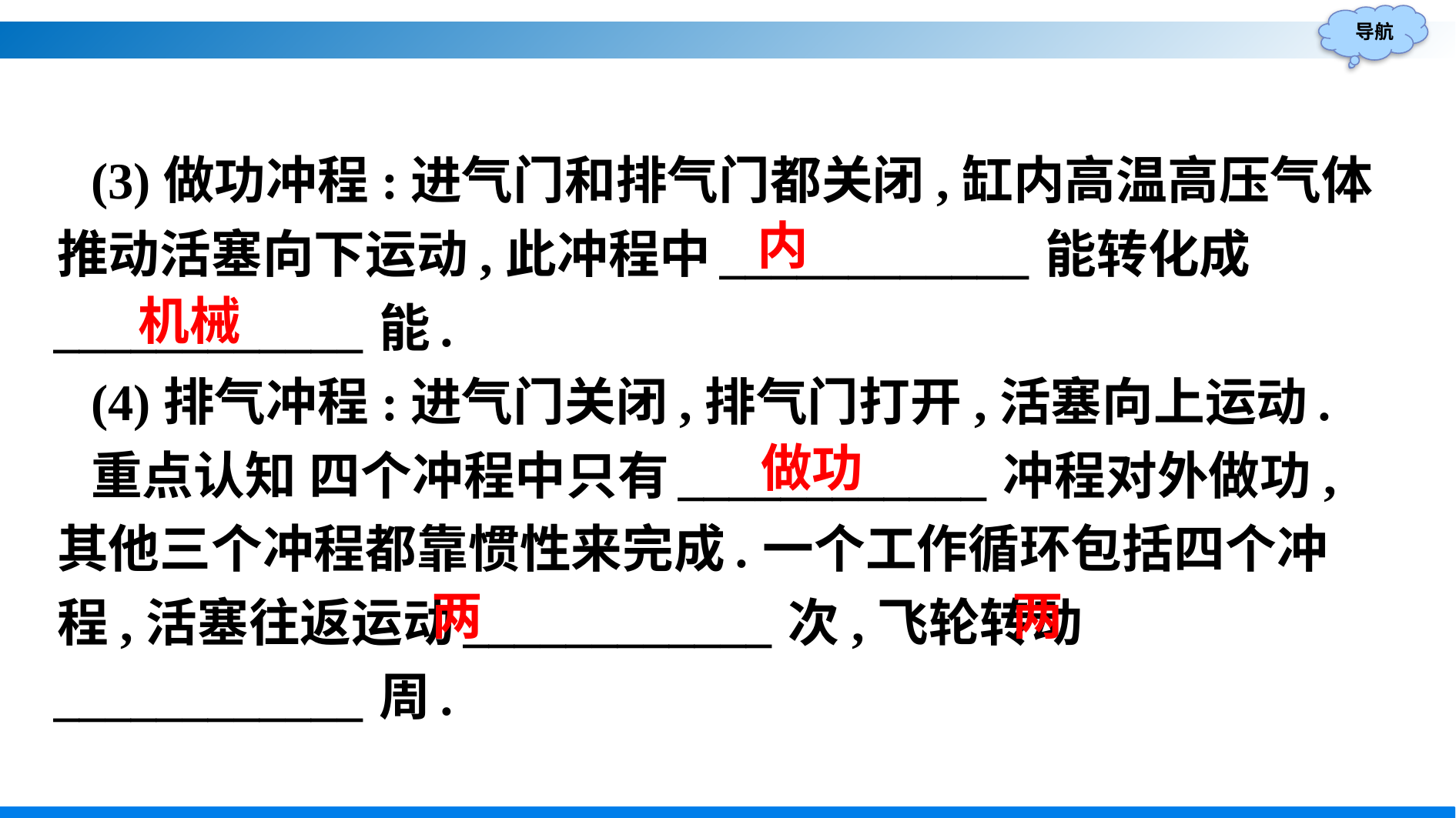

(3)做功冲程:进气门和排气门都关闭,缸内高温高压气体推动活塞向下运动,此冲程中____________能转化成____________能.
(4)排气冲程:进气门关闭,排气门打开,活塞向上运动.
重点认知 四个冲程中只有____________冲程对外做功,其他三个冲程都靠惯性来完成.一个工作循环包括四个冲程,活塞往返运动____________次,飞轮转动____________周.
内
机械
做功
两
两